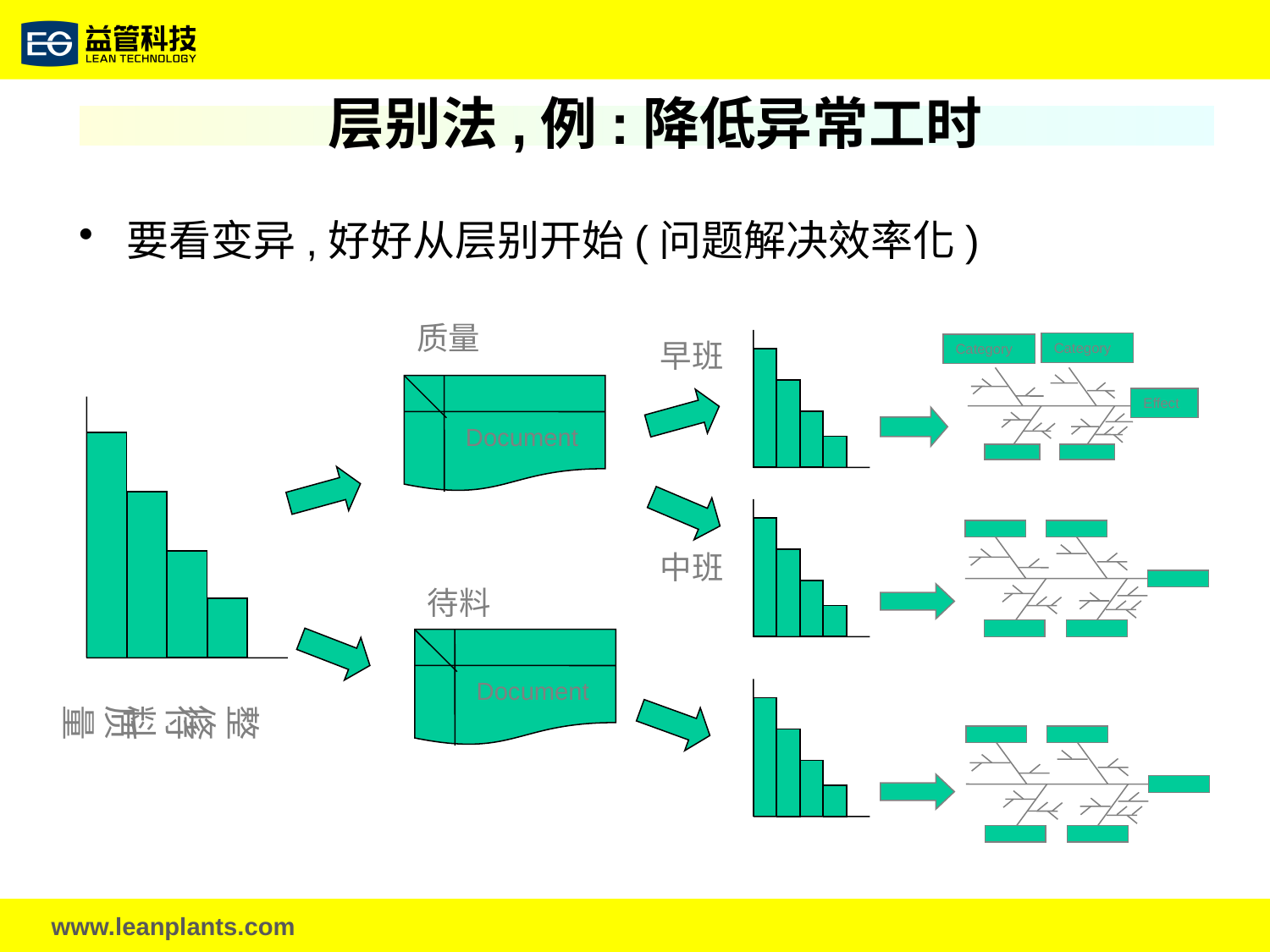

# 层别法,例:降低异常工时
要看变异,好好从层别开始(问题解决效率化)

质量
早班

Category
Category

Effect

     Document

中班
待料

     Document

质量
待料
整修

48